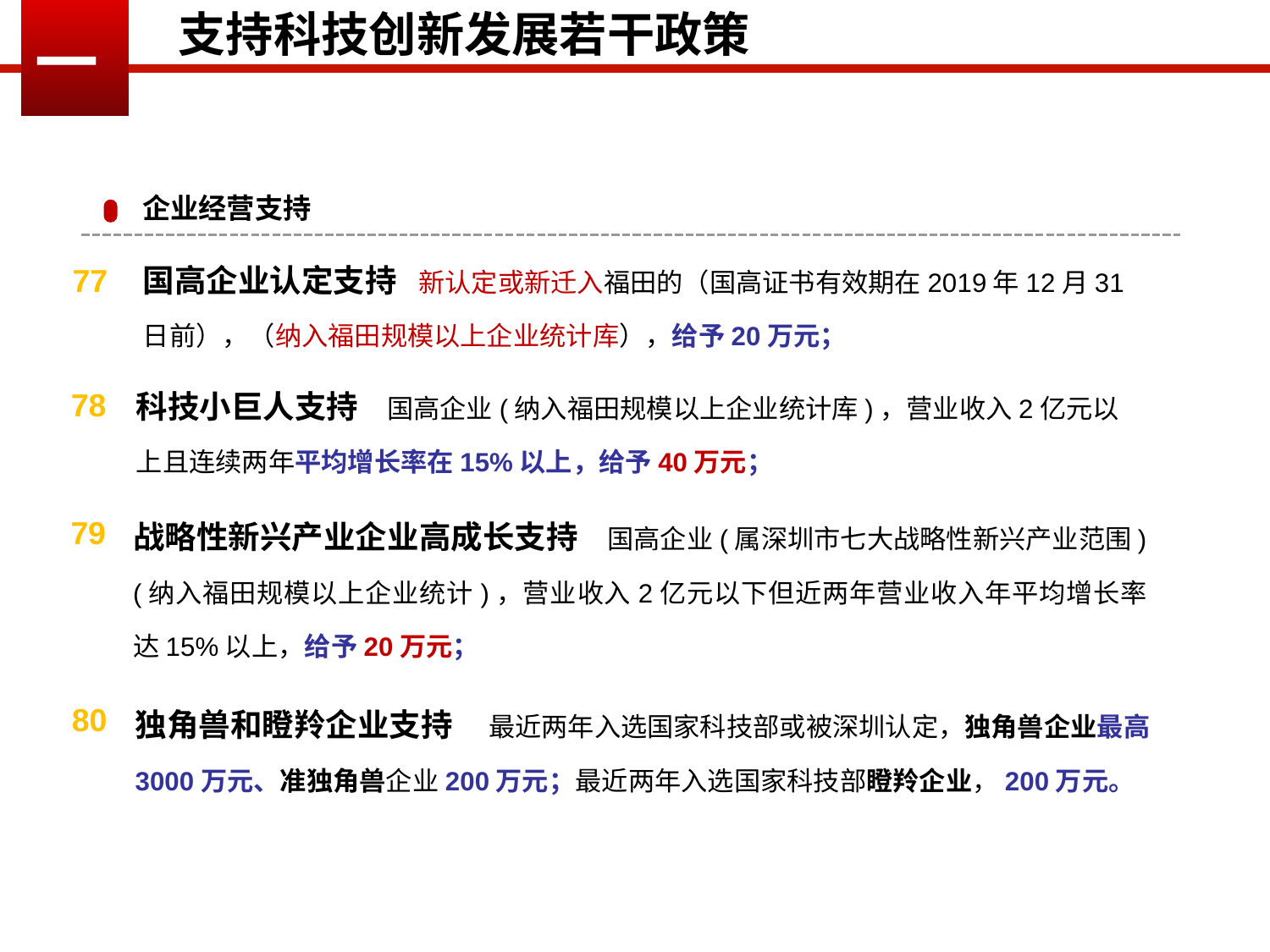

支持科技创新发展若干政策

一

企业经营支持

国高企业认定支持   新认定或新迁入福田的（国高证书有效期在2019年12月31日前），（纳入福田规模以上企业统计库），给予20万元；
77
科技小巨人支持    国高企业(纳入福田规模以上企业统计库)，营业收入2亿元以上且连续两年平均增长率在15%以上，给予40万元；
78
战略性新兴产业企业高成长支持    国高企业(属深圳市七大战略性新兴产业范围)(纳入福田规模以上企业统计)，营业收入2亿元以下但近两年营业收入年平均增长率达15%以上，给予20万元；
79
独角兽和瞪羚企业支持     最近两年入选国家科技部或被深圳认定，独角兽企业最高3000万元、准独角兽企业200万元；最近两年入选国家科技部瞪羚企业，200万元。
80